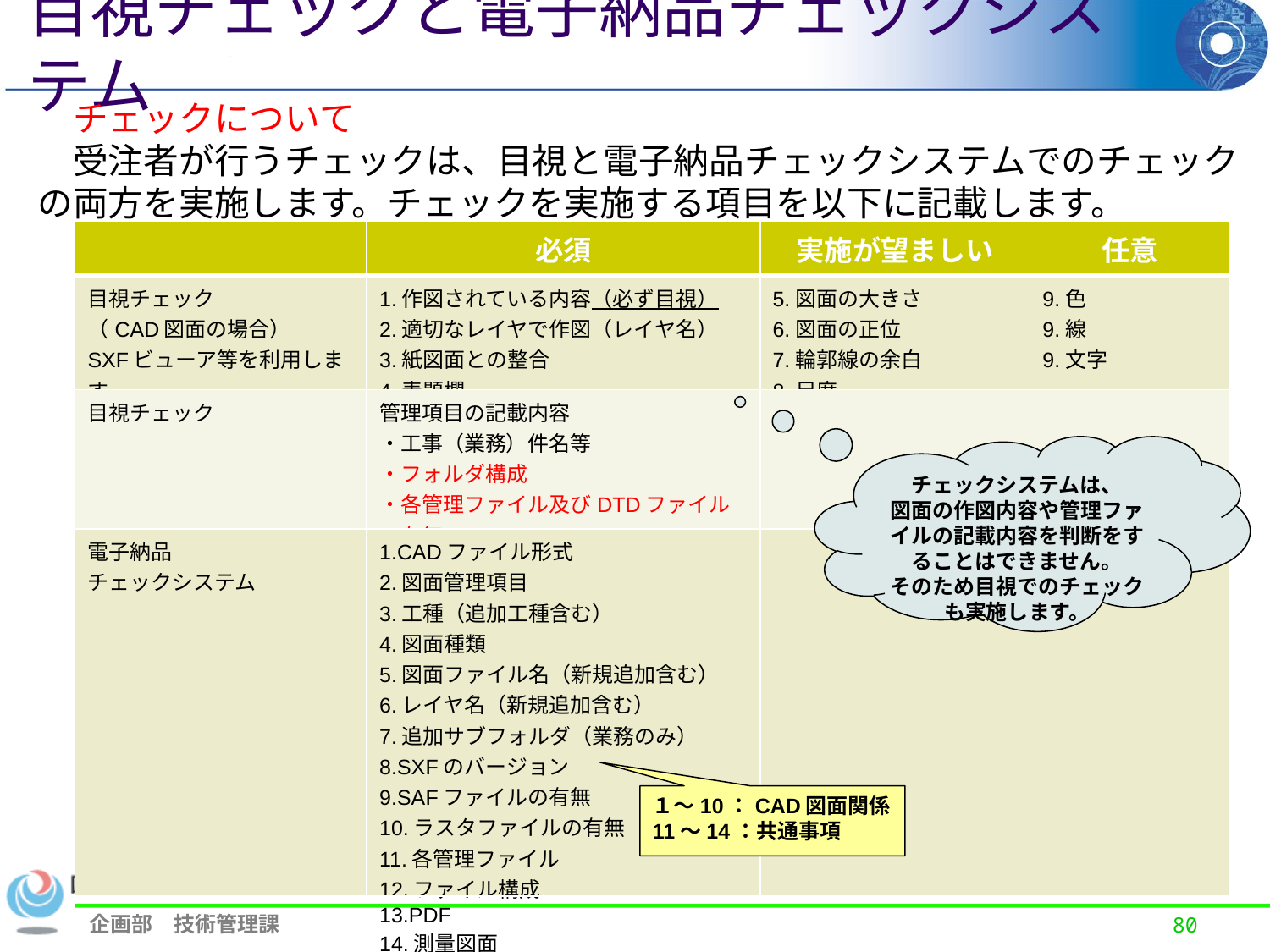

目視チェックと電子納品チェックシステム

　チェックについて
　受注者が行うチェックは、目視と電子納品チェックシステムでのチェックの両方を実施します。チェックを実施する項目を以下に記載します。
|  | 必須 | 実施が望ましい | 任意 |
| --- | --- | --- | --- |
| 目視チェック （CAD図面の場合） SXFビューア等を利用します。 | 1.作図されている内容（必ず目視） 2.適切なレイヤで作図（レイヤ名） 3.紙図面との整合 4.表題欄 | 5.図面の大きさ 6.図面の正位 7.輪郭線の余白 8.尺度 | 9.色 9.線 9.文字 |
| 目視チェック | 管理項目の記載内容 ・工事（業務）件名等 ・フォルダ構成 ・各管理ファイル及びDTDファイルの有無 |  |  |
| 電子納品 チェックシステム | 1.CADファイル形式 2.図面管理項目 3.工種（追加工種含む） 4.図面種類 5.図面ファイル名（新規追加含む） 6.レイヤ名（新規追加含む） 7.追加サブフォルダ（業務のみ） 8.SXFのバージョン 9.SAFファイルの有無 10.ラスタファイルの有無 11.各管理ファイル 12.ファイル構成 13.PDF 14.測量図面 |  |  |
チェックシステムは、
図面の作図内容や管理ファイルの記載内容を判断をすることはできません。
そのため目視でのチェックも実施します。
１～10：CAD図面関係
11～14：共通事項